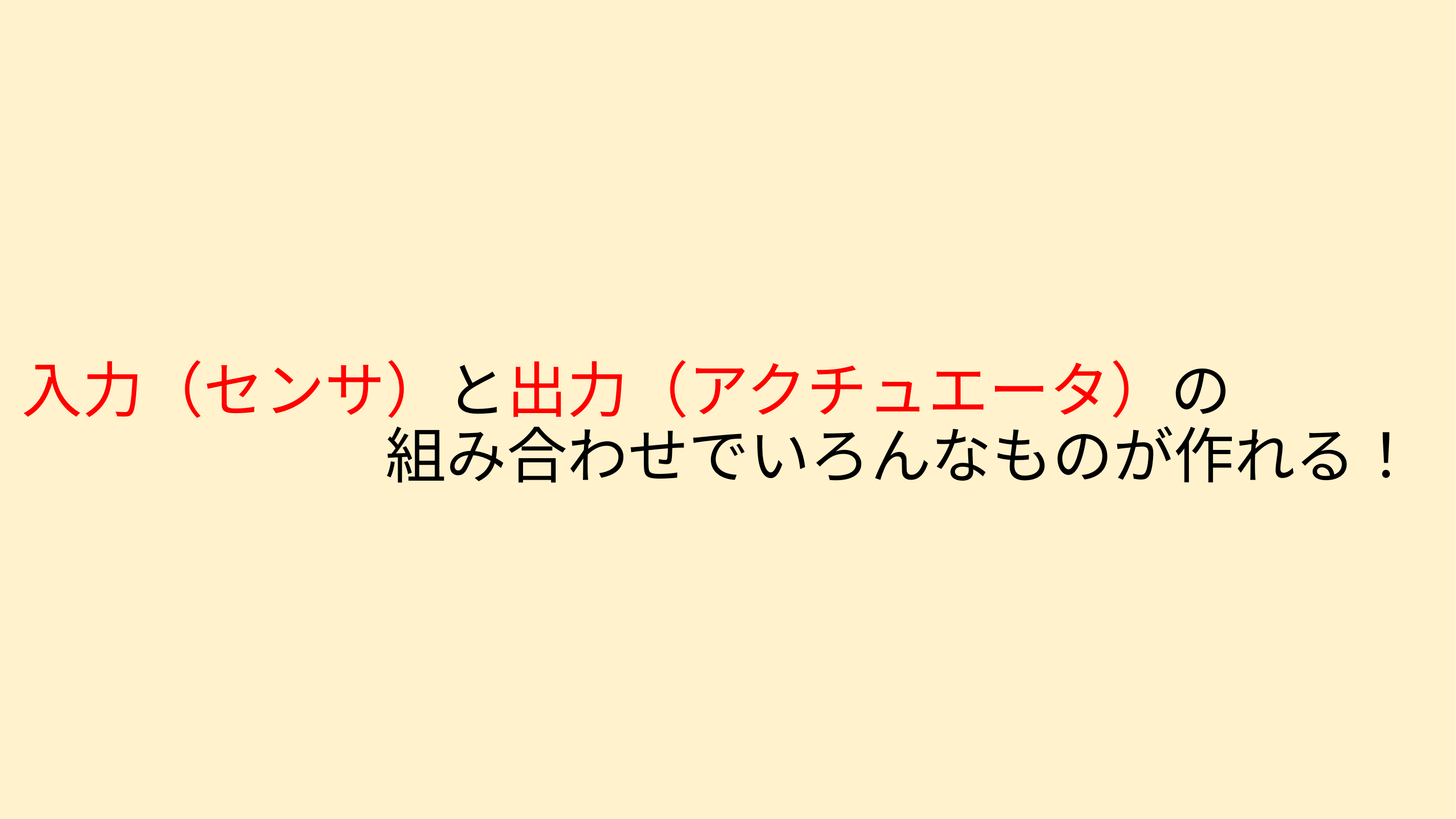

入力（センサ）と出力（アクチュエータ）の
　　　　　　組み合わせでいろんなものが作れる！